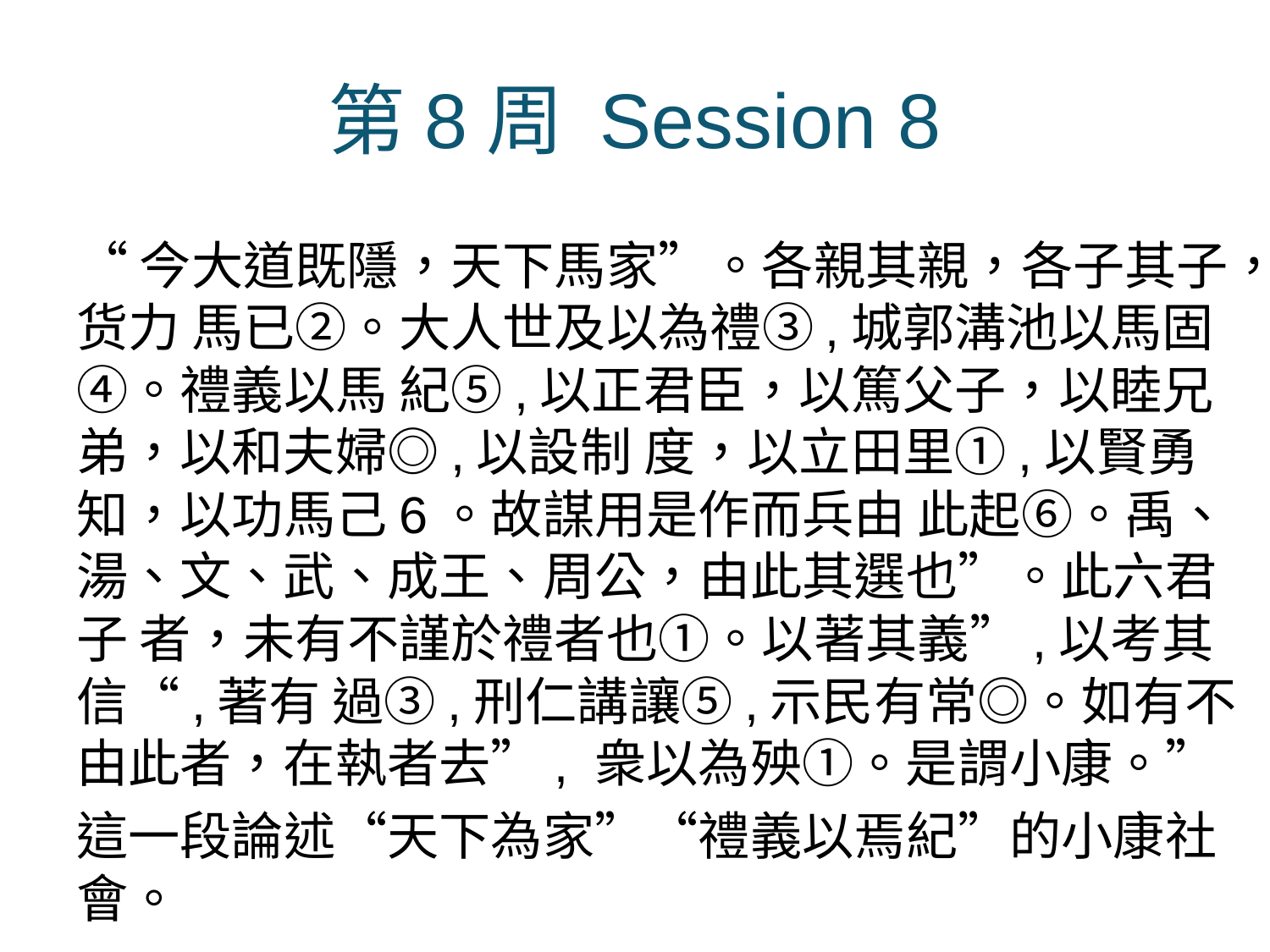

# 第8周 Session 8
“今大道既隱，天下馬家”。各親其親，各子其子，货力 馬已②。大人世及以為禮③,城郭溝池以馬固④。禮義以馬 紀⑤,以正君臣，以篤父子，以睦兄弟，以和夫婦◎,以設制 度，以立田里①,以賢勇知，以功馬己6。故謀用是作而兵由 此起⑥。禹、湯、文、武、成王、周公，由此其選也”。此六君子 者，未有不謹於禮者也①。以著其義”,以考其信“,著有 過③,刑仁講讓⑤,示民有常◎。如有不由此者，在執者去”, 衆以為殃①。是謂小康。”
這一段論述“天下為家”“禮義以焉紀”的小康社會。